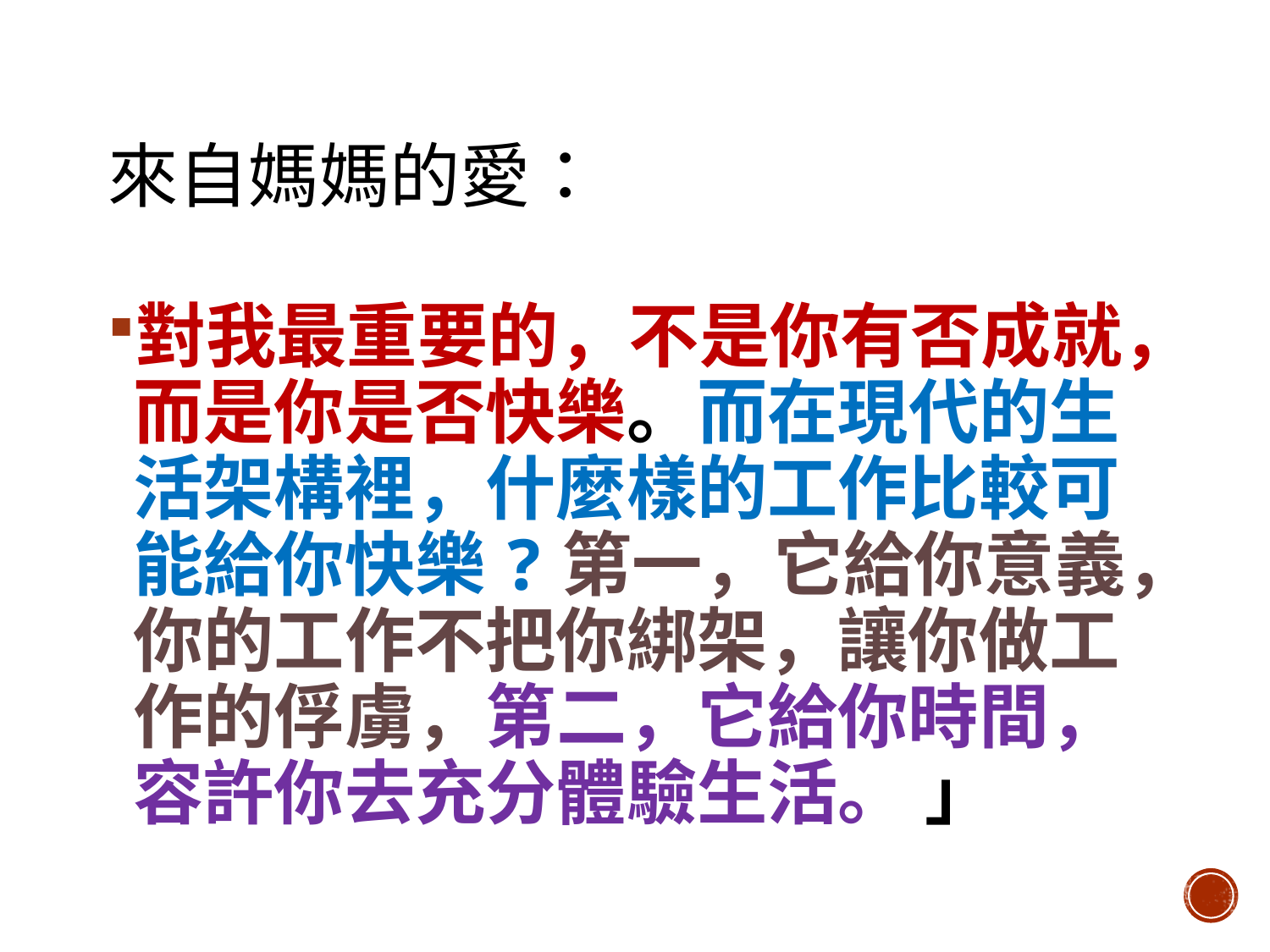

# 來自媽媽的愛：
對我最重要的，不是你有否成就，而是你是否快樂。而在現代的生活架構裡，什麼樣的工作比較可能給你快樂?第一，它給你意義，你的工作不把你綁架，讓你做工作的俘虜，第二，它給你時間，容許你去充分體驗生活。 」